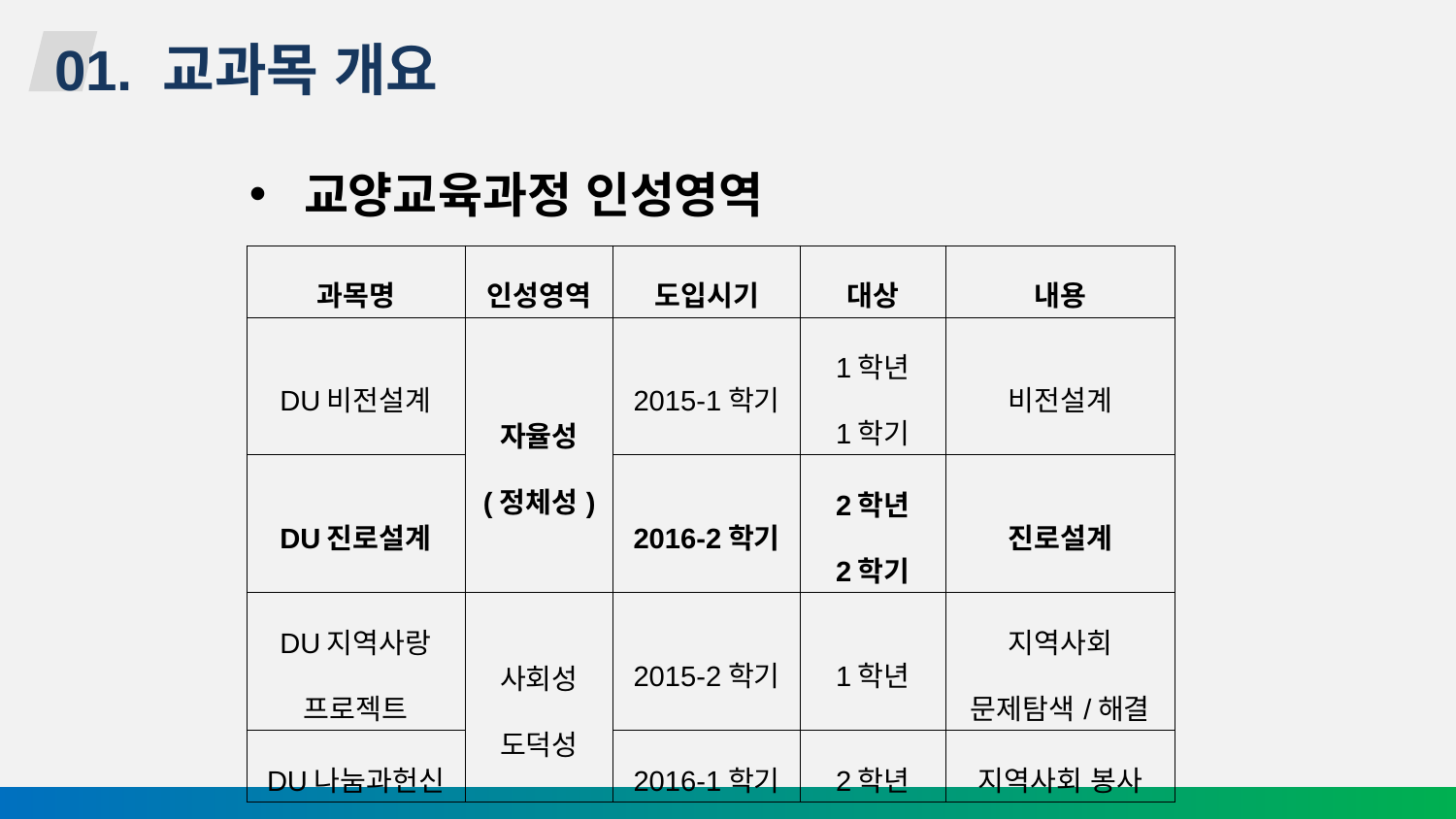

01. 교과목 개요

교양교육과정 인성영역
| 과목명 | 인성영역 | 도입시기 | 대상 | 내용 |
| --- | --- | --- | --- | --- |
| DU비전설계 | 자율성 (정체성) | 2015-1학기 | 1학년 1학기 | 비전설계 |
| DU진로설계 |  | 2016-2학기 | 2학년 2학기 | 진로설계 |
| DU지역사랑 프로젝트 | 사회성 도덕성 | 2015-2학기 | 1학년 | 지역사회 문제탐색/해결 |
| DU나눔과헌신 |  | 2016-1학기 | 2학년 | 지역사회 봉사 |